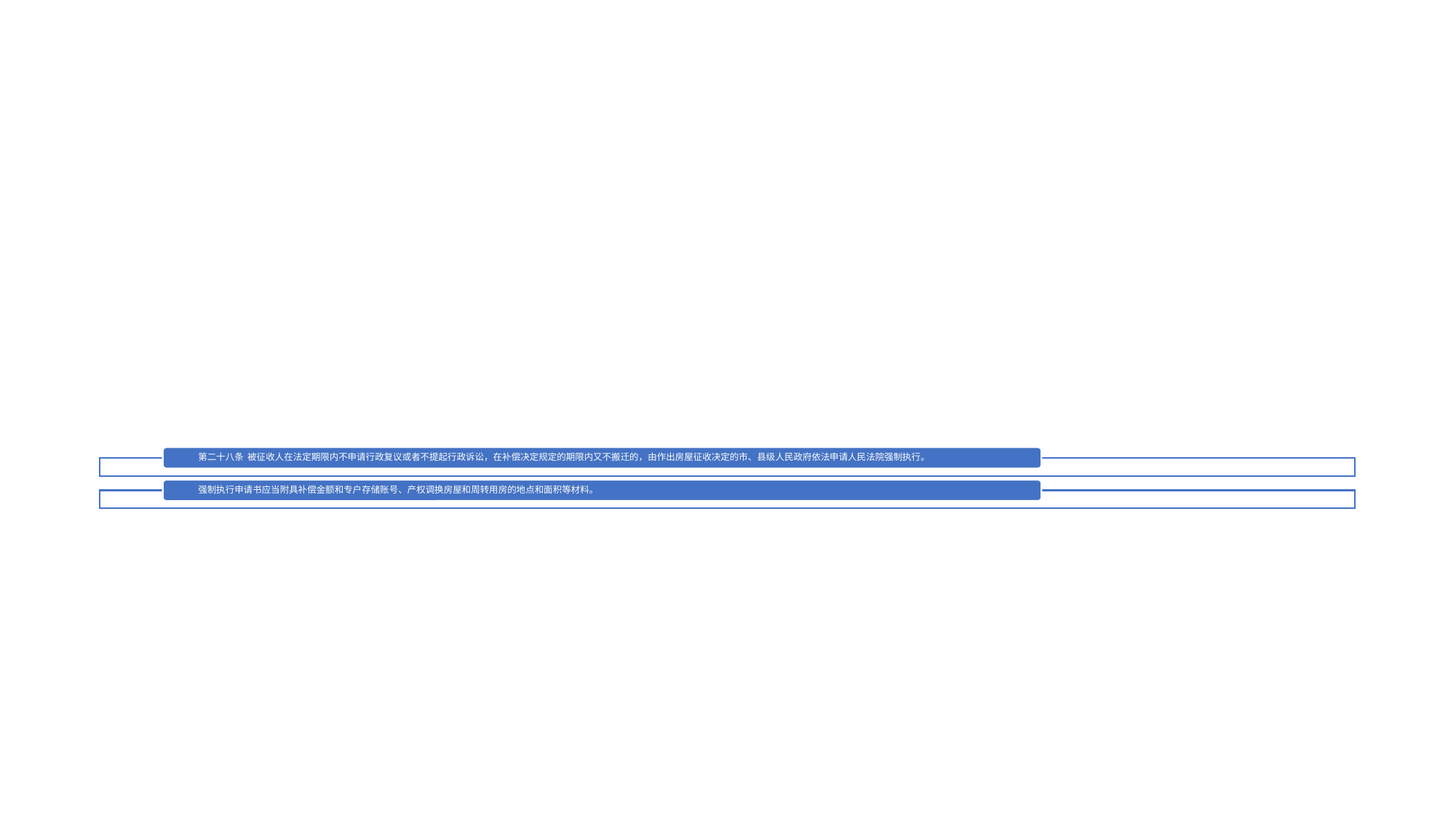

#
第二十八条  被征收人在法定期限内不申请行政复议或者不提起行政诉讼，在补偿决定规定的期限内又不搬迁的，由作出房屋征收决定的市、县级人民政府依法申请人民法院强制执行。
强制执行申请书应当附具补偿金额和专户存储账号、产权调换房屋和周转用房的地点和面积等材料。